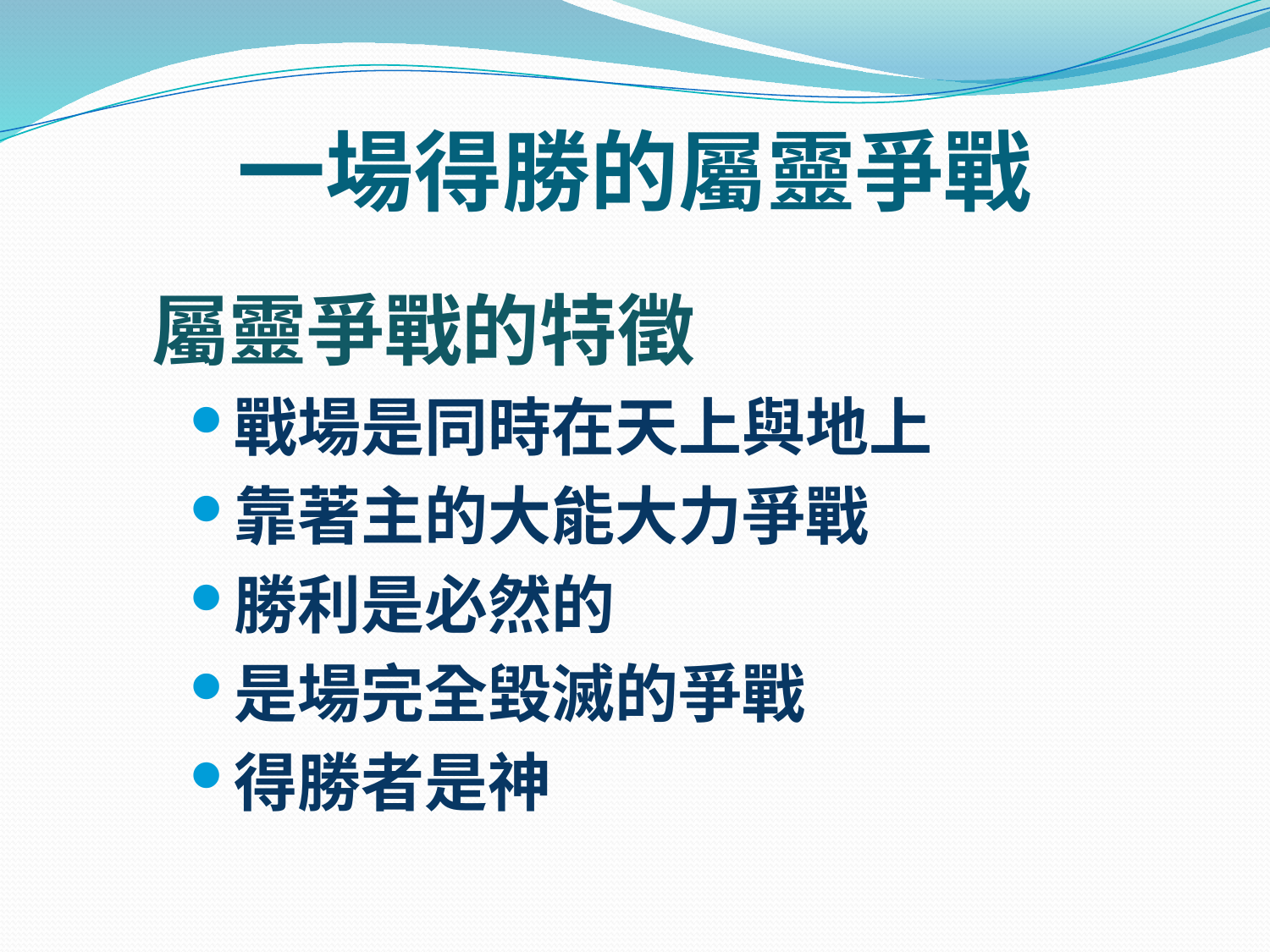

# 一場得勝的屬靈爭戰
屬靈爭戰的特徵
戰場是同時在天上與地上
靠著主的大能大力爭戰
勝利是必然的
是場完全毀滅的爭戰
得勝者是神